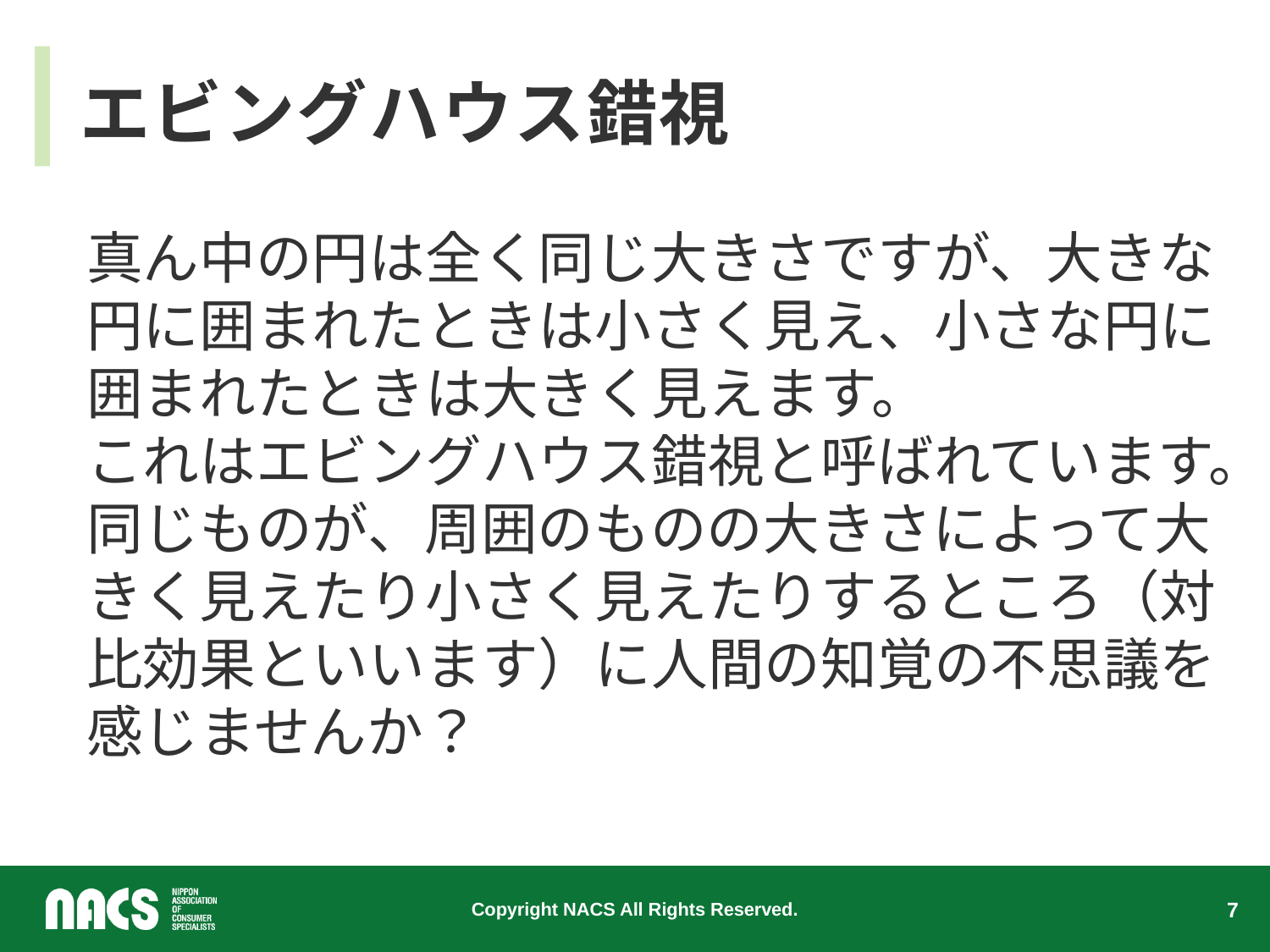

# エビングハウス錯視
真ん中の円は全く同じ大きさですが、大きな
円に囲まれたときは小さく見え、小さな円に
囲まれたときは大きく見えます。
これはエビングハウス錯視と呼ばれています。
同じものが、周囲のものの大きさによって大
きく見えたり小さく見えたりするところ（対
比効果といいます）に人間の知覚の不思議を感じませんか？
Copyright NACS All Rights Reserved.
7